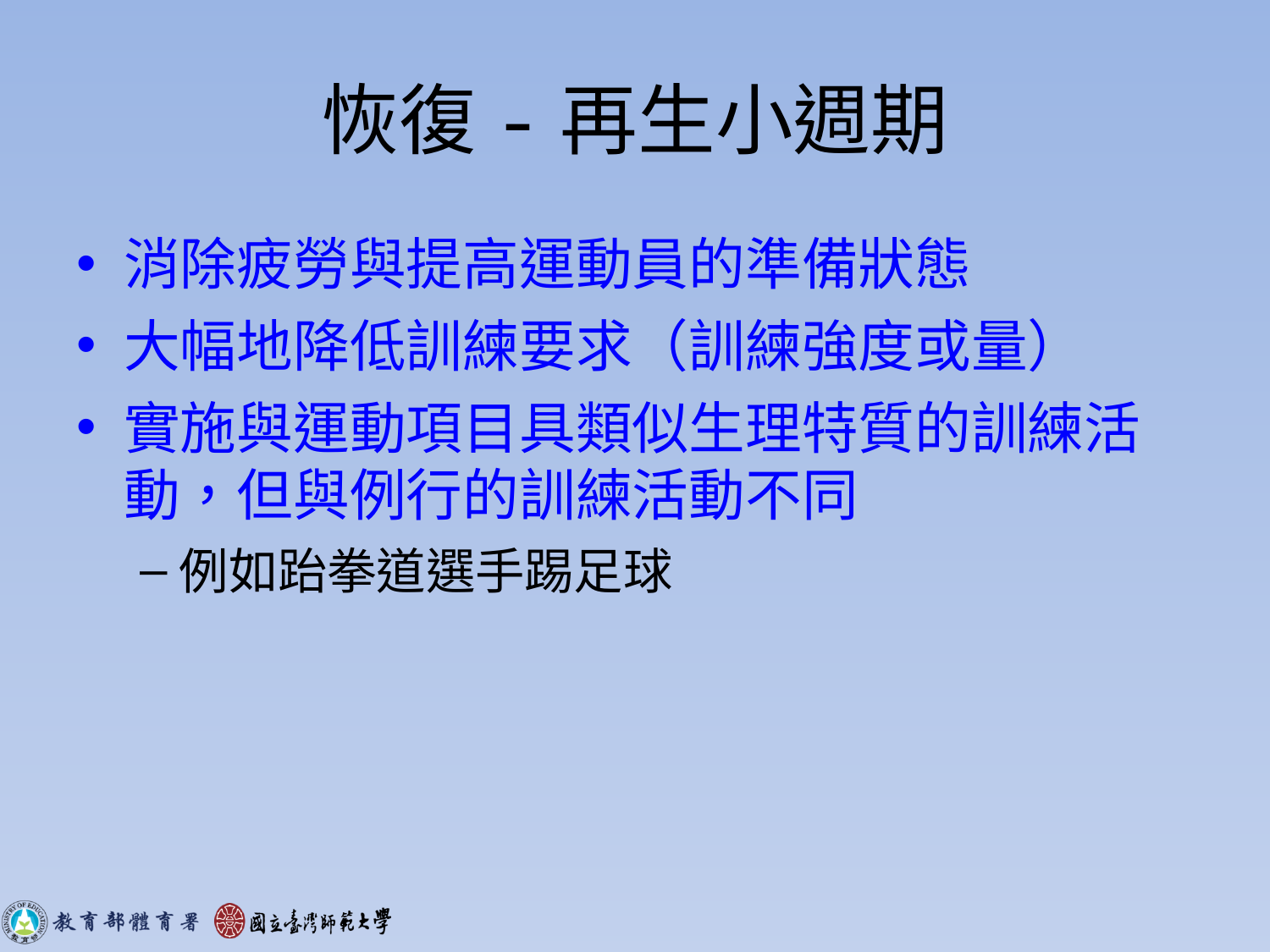

# 恢復-再生小週期
消除疲勞與提高運動員的準備狀態
大幅地降低訓練要求（訓練強度或量）
實施與運動項目具類似生理特質的訓練活動，但與例行的訓練活動不同
例如跆拳道選手踢足球